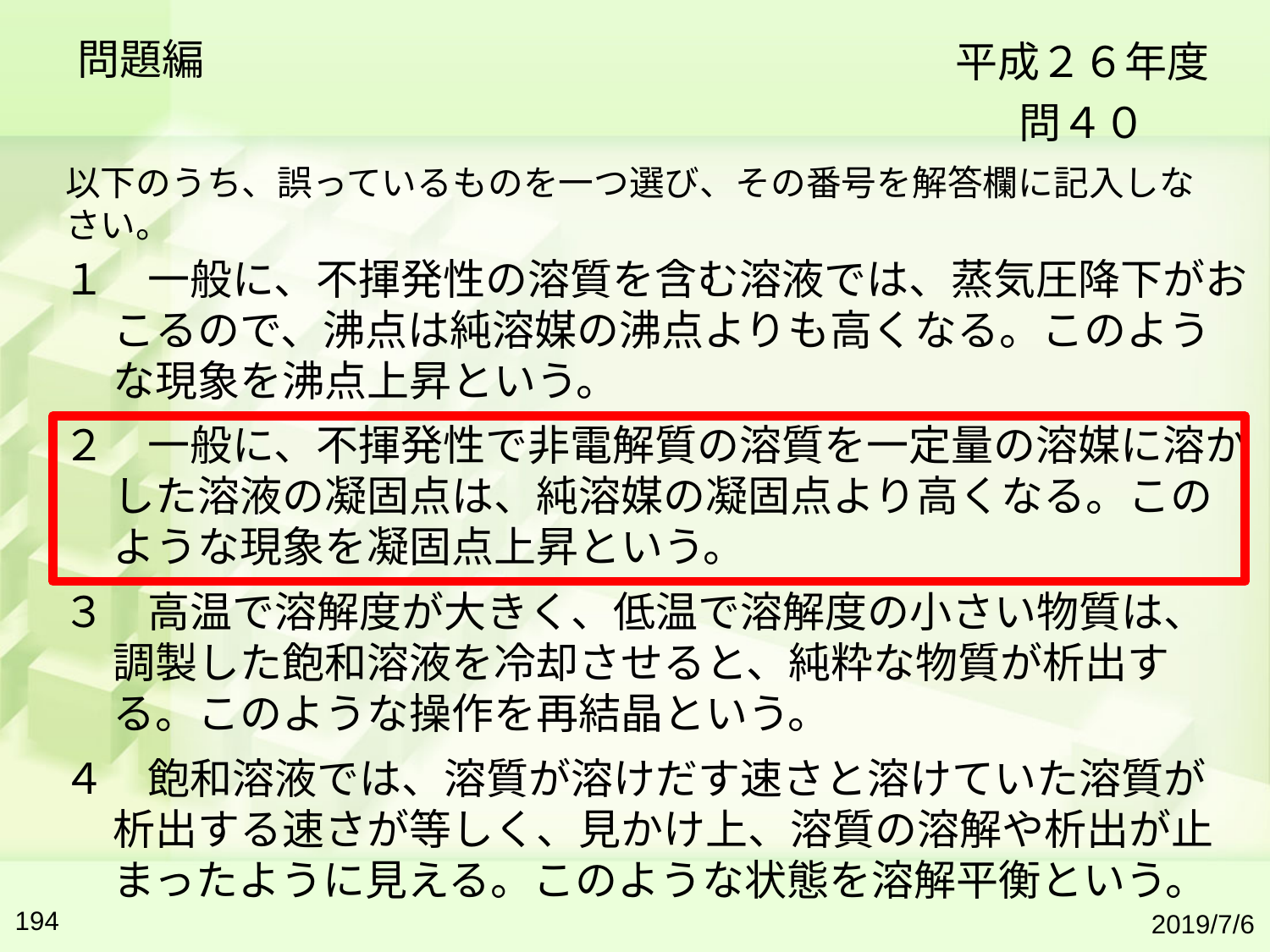

問題編
平成２６年度
問４０
以下のうち、誤っているものを一つ選び、その番号を解答欄に記入しなさい。
１　一般に、不揮発性の溶質を含む溶液では、蒸気圧降下がおこるので、沸点は純溶媒の沸点よりも高くなる。このような現象を沸点上昇という。
２　一般に、不揮発性で非電解質の溶質を一定量の溶媒に溶かした溶液の凝固点は、純溶媒の凝固点より高くなる。このような現象を凝固点上昇という。
３　高温で溶解度が大きく、低温で溶解度の小さい物質は、調製した飽和溶液を冷却させると、純粋な物質が析出する。このような操作を再結晶という。
４　飽和溶液では、溶質が溶けだす速さと溶けていた溶質が析出する速さが等しく、見かけ上、溶質の溶解や析出が止まったように見える。このような状態を溶解平衡という。

194
2019/7/6